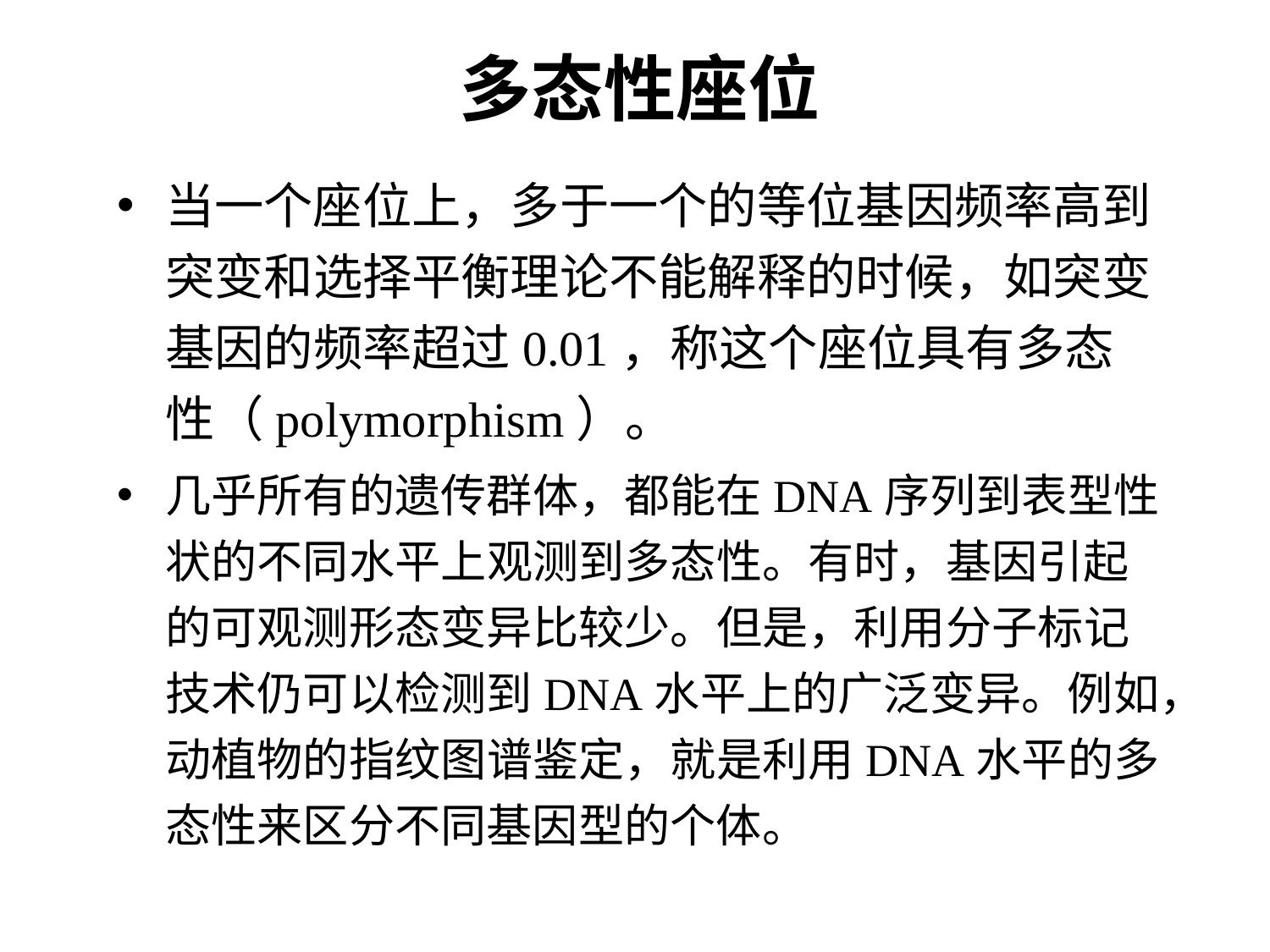

# 多态性座位
当一个座位上，多于一个的等位基因频率高到突变和选择平衡理论不能解释的时候，如突变基因的频率超过0.01，称这个座位具有多态性（polymorphism）。
几乎所有的遗传群体，都能在DNA序列到表型性状的不同水平上观测到多态性。有时，基因引起的可观测形态变异比较少。但是，利用分子标记技术仍可以检测到DNA水平上的广泛变异。例如，动植物的指纹图谱鉴定，就是利用DNA水平的多态性来区分不同基因型的个体。